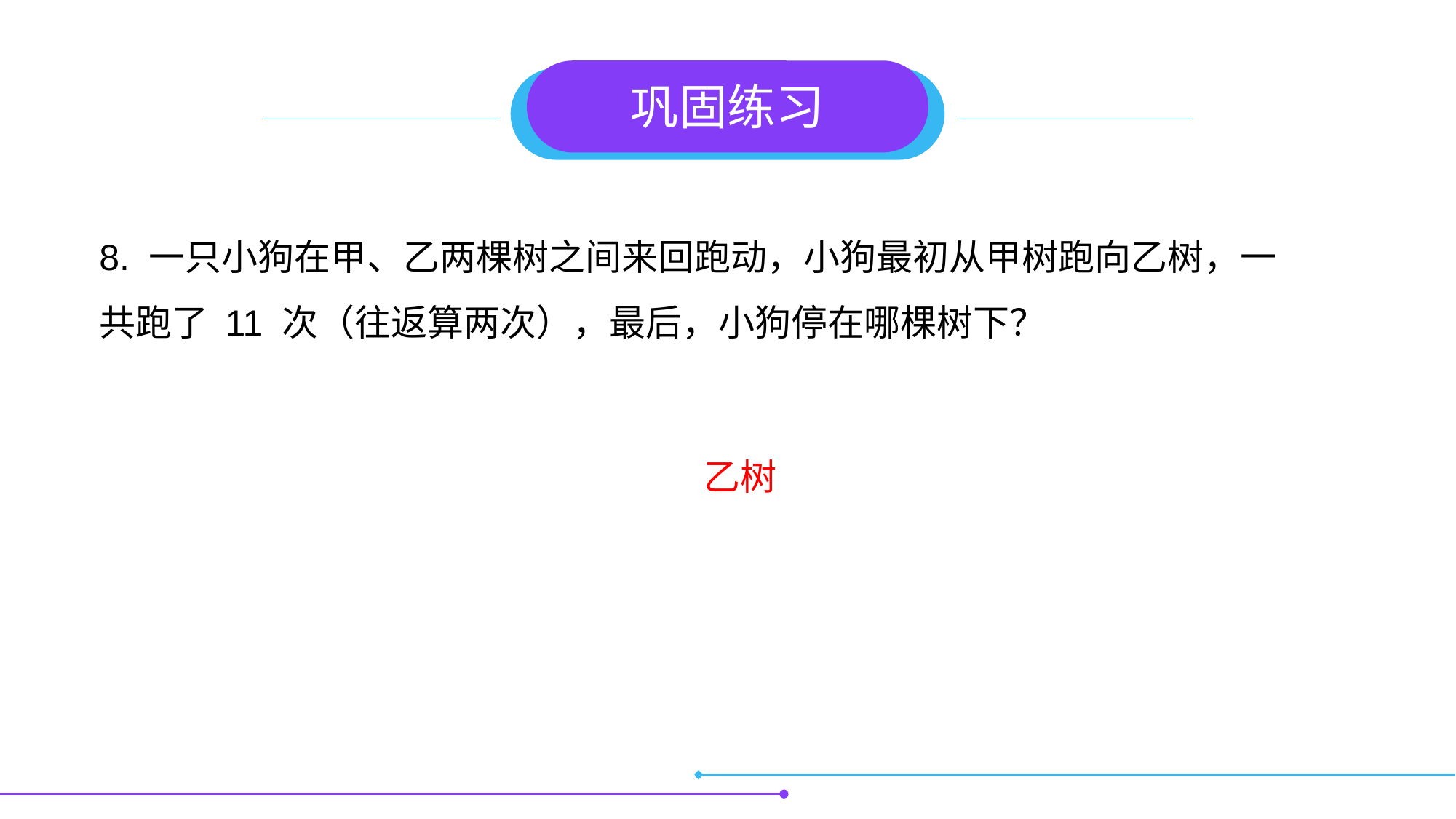

巩固练习
8. 一只小狗在甲、乙两棵树之间来回跑动，小狗最初从甲树跑向乙树，一共跑了 11 次（往返算两次），最后，小狗停在哪棵树下？
  乙树